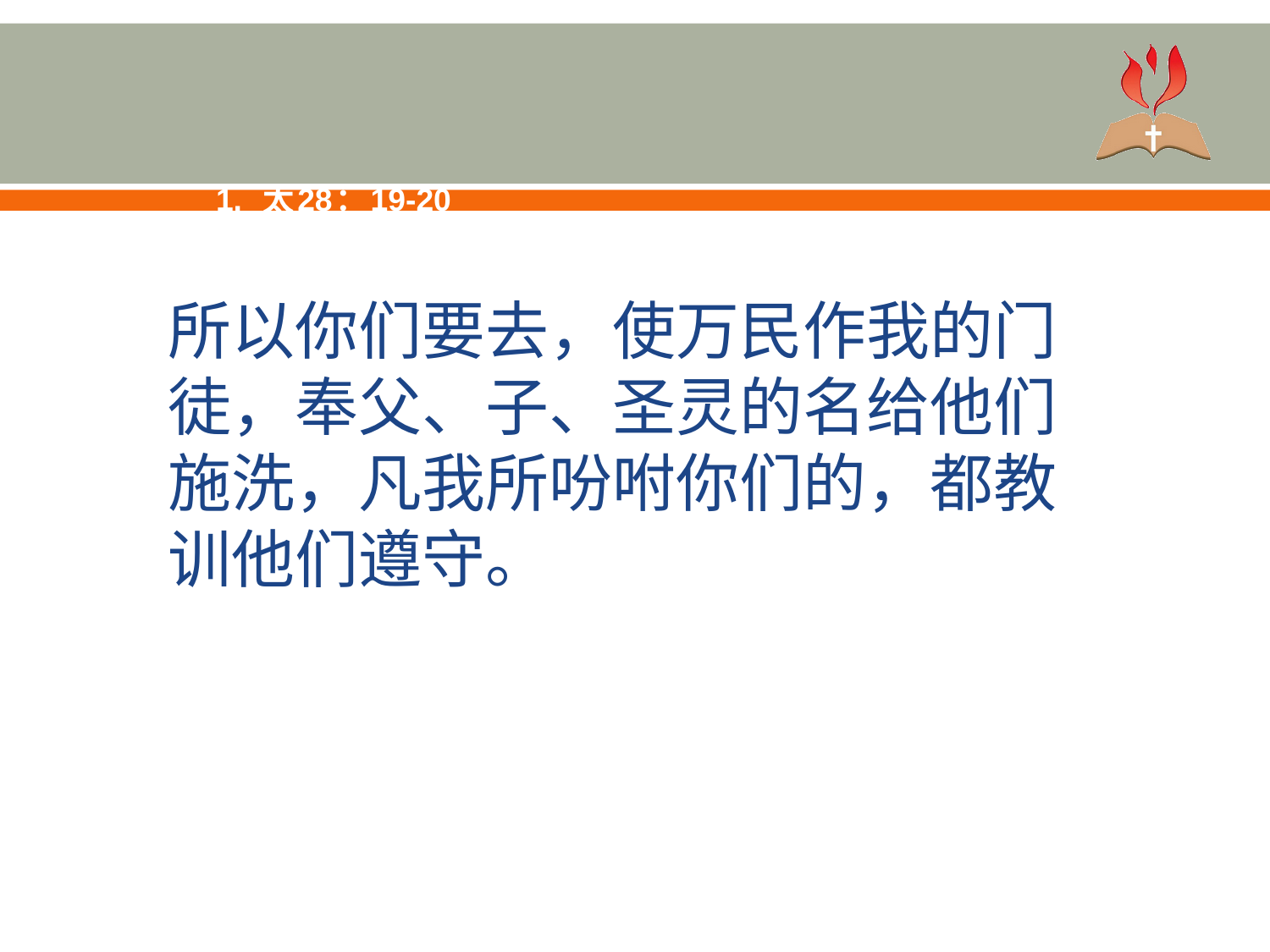

1.  太28：19-20
所以你们要去，使万民作我的门徒，奉父、子、圣灵的名给他们施洗，凡我所吩咐你们的，都教训他们遵守。